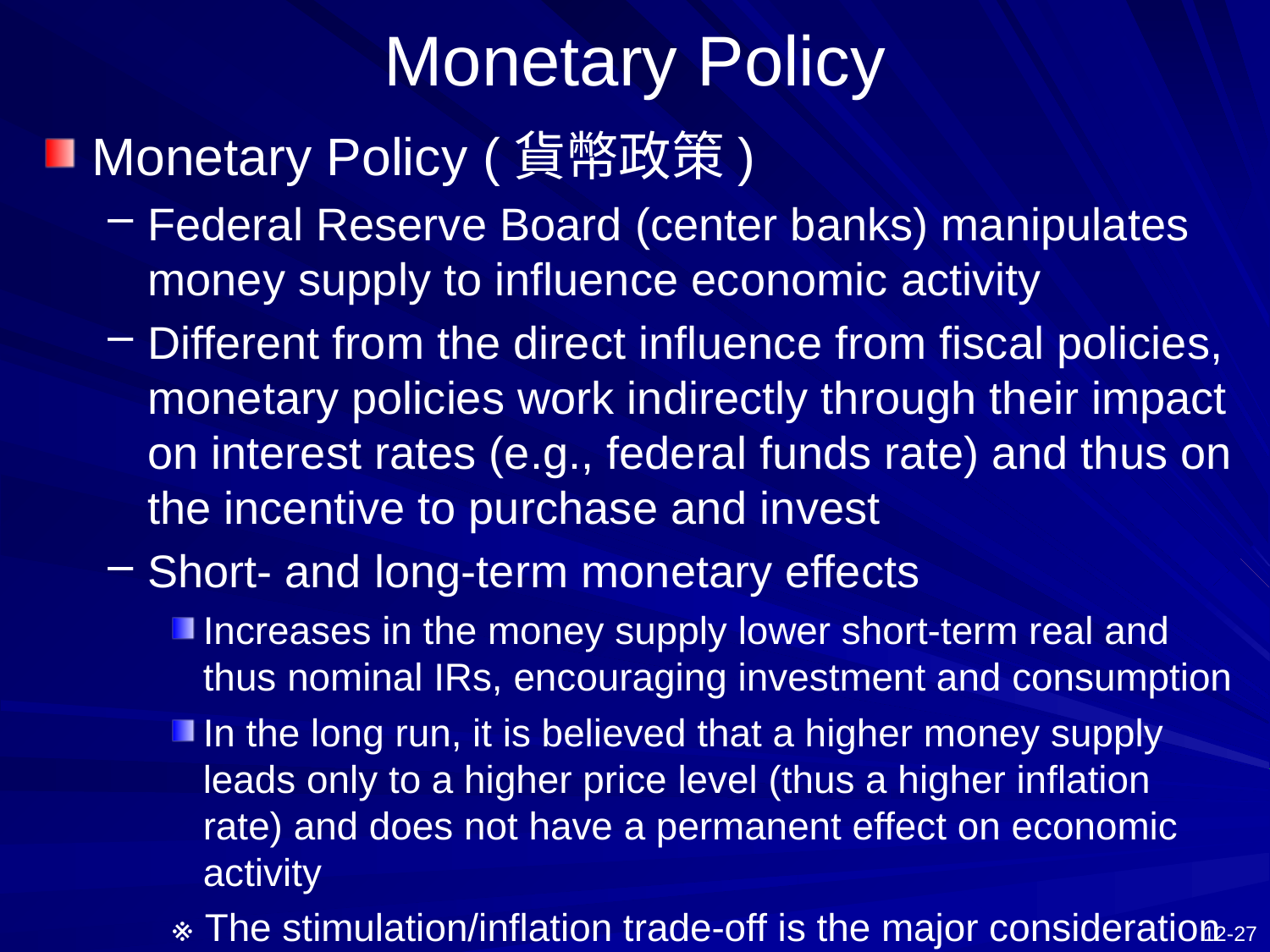

# Monetary Policy
Monetary Policy (貨幣政策)
Federal Reserve Board (center banks) manipulates money supply to influence economic activity
Different from the direct influence from fiscal policies, monetary policies work indirectly through their impact on interest rates (e.g., federal funds rate) and thus on the incentive to purchase and invest
Short- and long-term monetary effects
Increases in the money supply lower short-term real and thus nominal IRs, encouraging investment and consumption
In the long run, it is believed that a higher money supply leads only to a higher price level (thus a higher inflation rate) and does not have a permanent effect on economic activity
※ The stimulation/inflation trade-off is the major consideration to determine how to use monetary policy